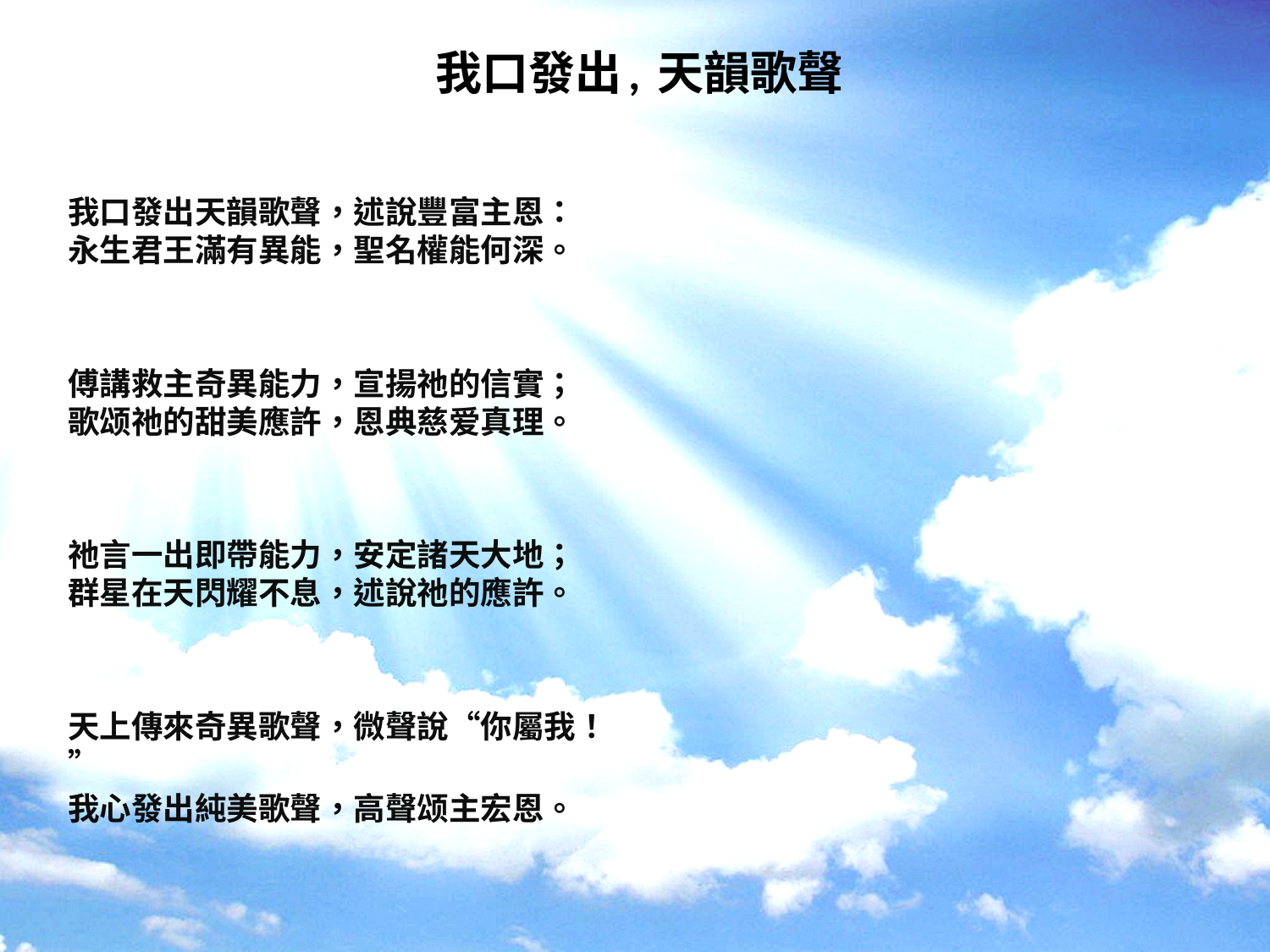

# 我口發出, 天韻歌聲
我口發出天韻歌聲，述說豐富主恩：
永生君王滿有異能，聖名權能何深。

傅講救主奇異能力，宣揚祂的信實；
歌颂祂的甜美應許，恩典慈爱真理。

祂言一出即帶能力，安定諸天大地；
群星在天閃耀不息，述說祂的應許。

天上傳來奇異歌聲，微聲說“你屬我！”
我心發出純美歌聲，高聲颂主宏恩。